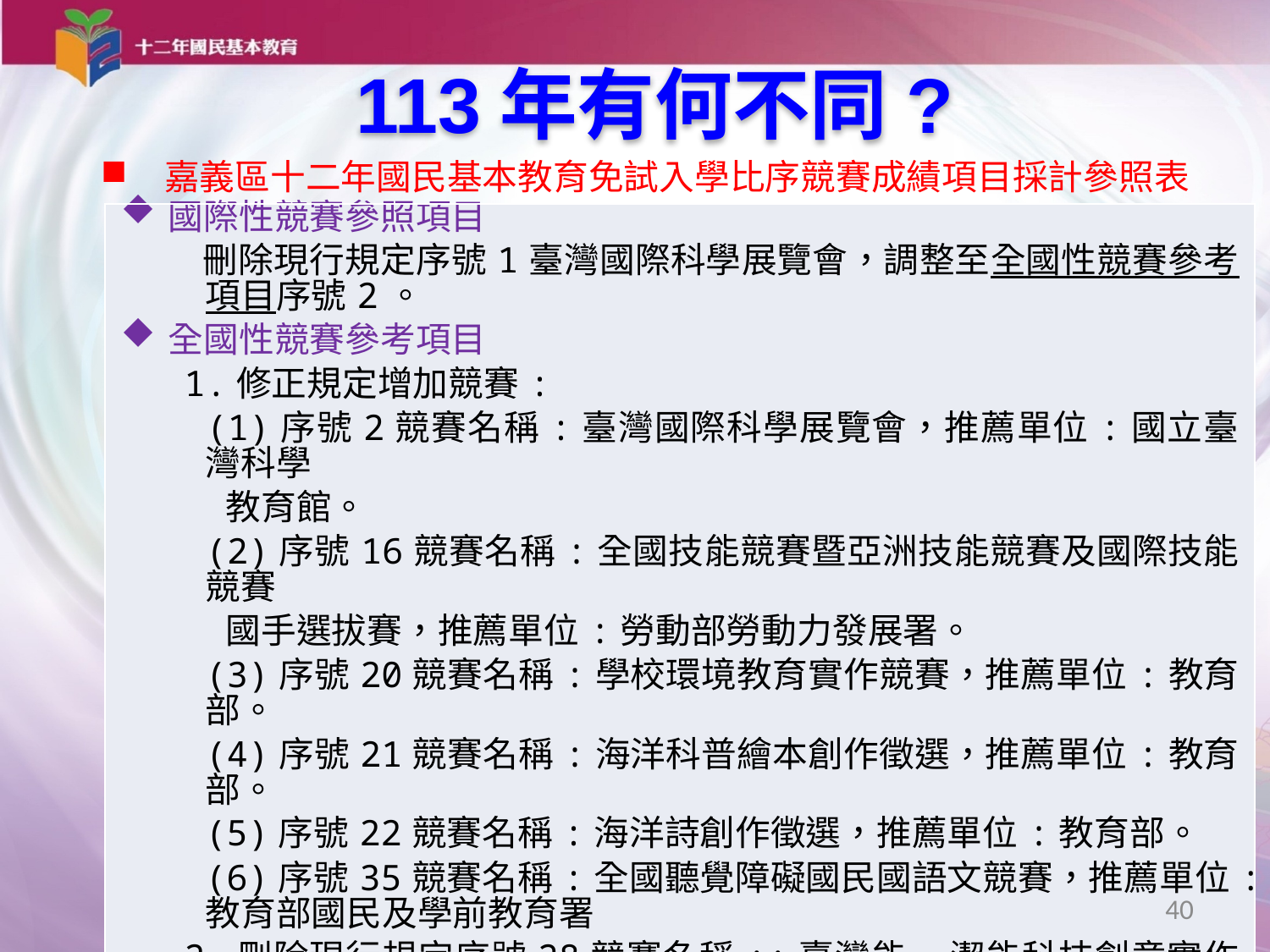

113年有何不同?
嘉義區十二年國民基本教育免試入學比序競賽成績項目採計參照表
| 國際性競賽參照項目 刪除現行規定序號1臺灣國際科學展覽會，調整至全國性競賽參考項目序號2。 全國性競賽參考項目 1.修正規定增加競賽: (1)序號2競賽名稱:臺灣國際科學展覽會，推薦單位:國立臺灣科學 教育館。 (2)序號16競賽名稱:全國技能競賽暨亞洲技能競賽及國際技能競賽 國手選拔賽，推薦單位:勞動部勞動力發展署。 (3)序號20競賽名稱:學校環境教育實作競賽，推薦單位:教育部。 (4)序號21競賽名稱:海洋科普繪本創作徵選，推薦單位:教育部。 (5)序號22競賽名稱:海洋詩創作徵選，推薦單位:教育部。 (6)序號35競賽名稱:全國聽覺障礙國民國語文競賽，推薦單位:教育部國民及學前教育署 2.刪除現行規定序號28競賽名稱::臺灣能-潔能科技創意實作競賽。 |
| --- |
40